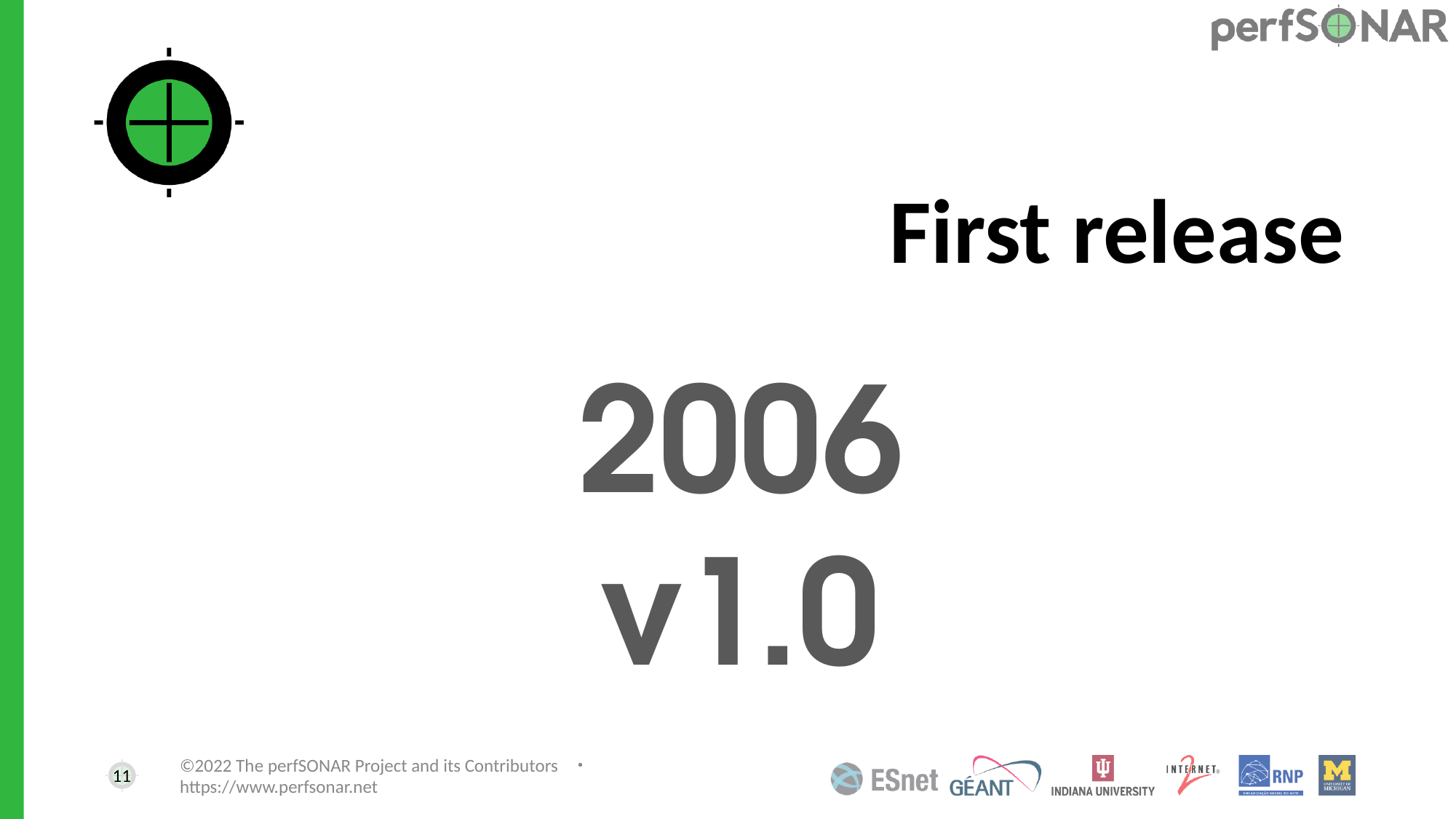

# First release
2006
v1.0
11
©2022 The perfSONAR Project and its Contributors  ・  https://www.perfsonar.net